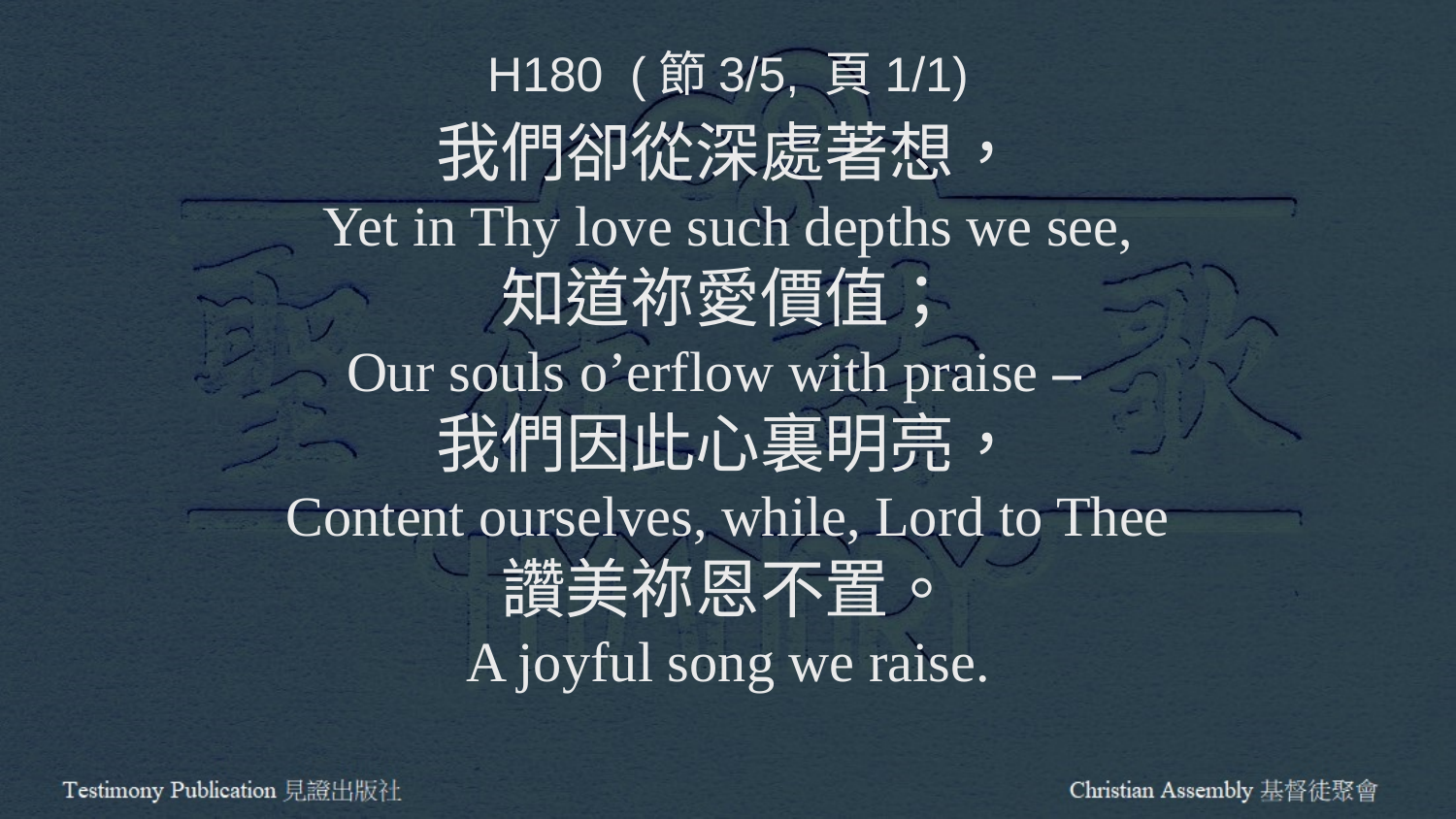

H180  (節3/5, 頁1/1)
我們卻從深處著想，
Yet in Thy love such depths we see,
知道祢愛價值；
Our souls o’erflow with praise –
我們因此心裏明亮，
Content ourselves, while, Lord to Thee
讚美祢恩不置。
A joyful song we raise.